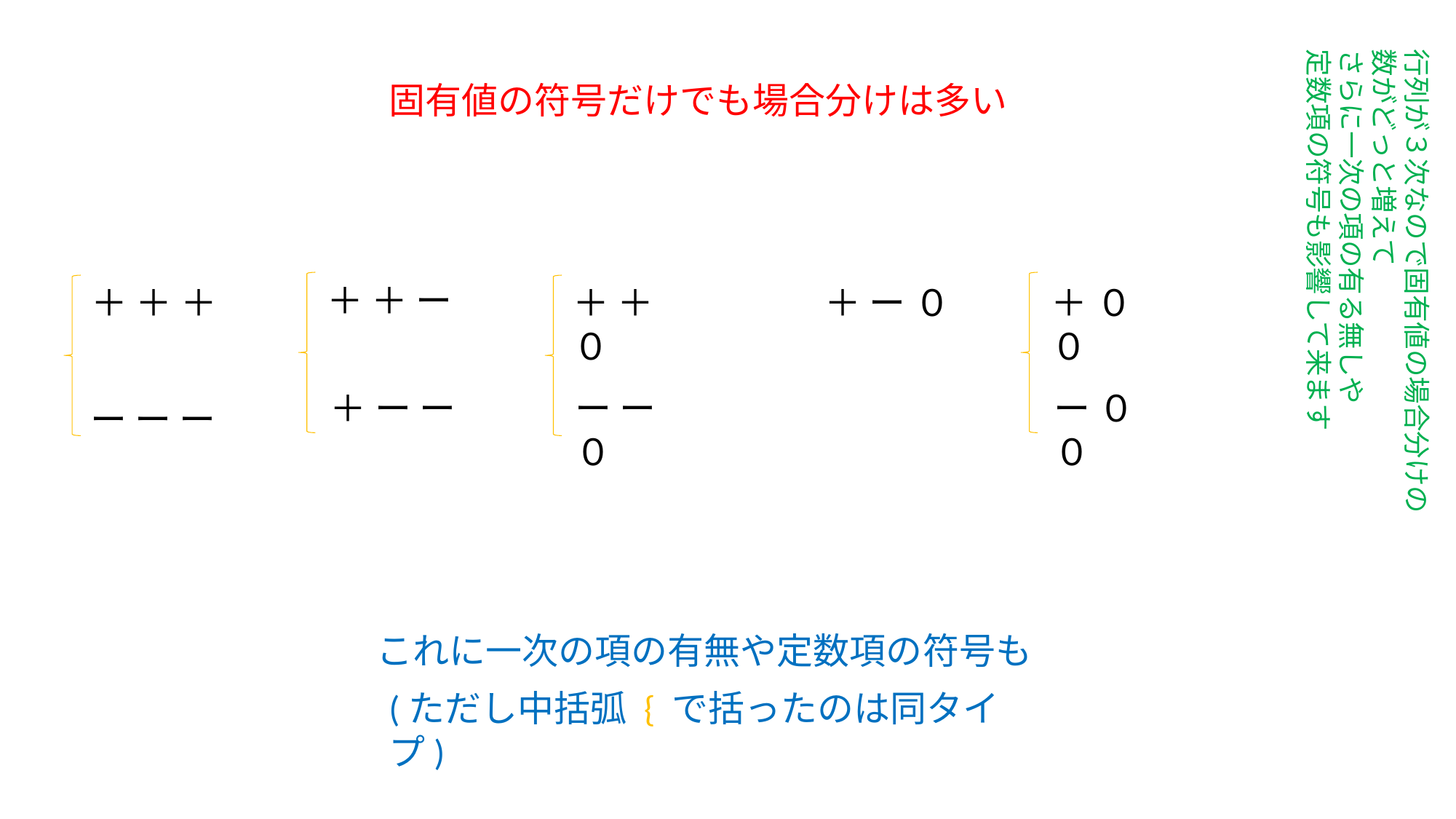

行列が３次なので固有値の場合分けの
数がどっと増えて
さらに一次の項の有る無しや
定数項の符号も影響して来ます
固有値の符号だけでも場合分けは多い

＋ ＋ ー

＋ ー ０
＋ ＋ ＋
＋ ＋ ０
＋ ０ ０

ー ー ０
ー ０ ０
＋ ー ー
ー ー ー
これに一次の項の有無や定数項の符号も
(ただし中括弧 { で括ったのは同タイプ)